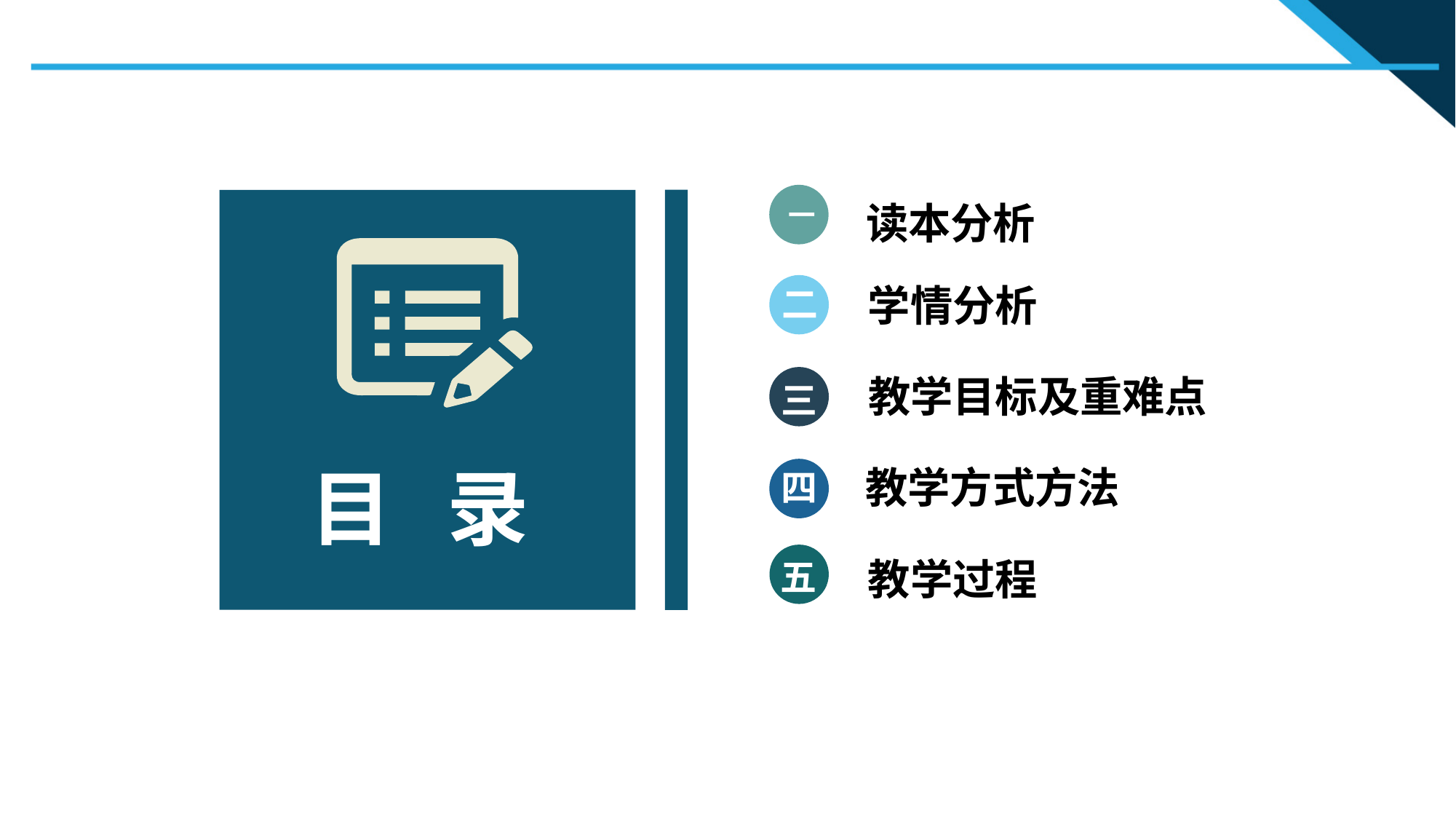

读本分析
一
学情分析

二
教学目标及重难点

三
教学方式方法

四
教学过程

五

目   录